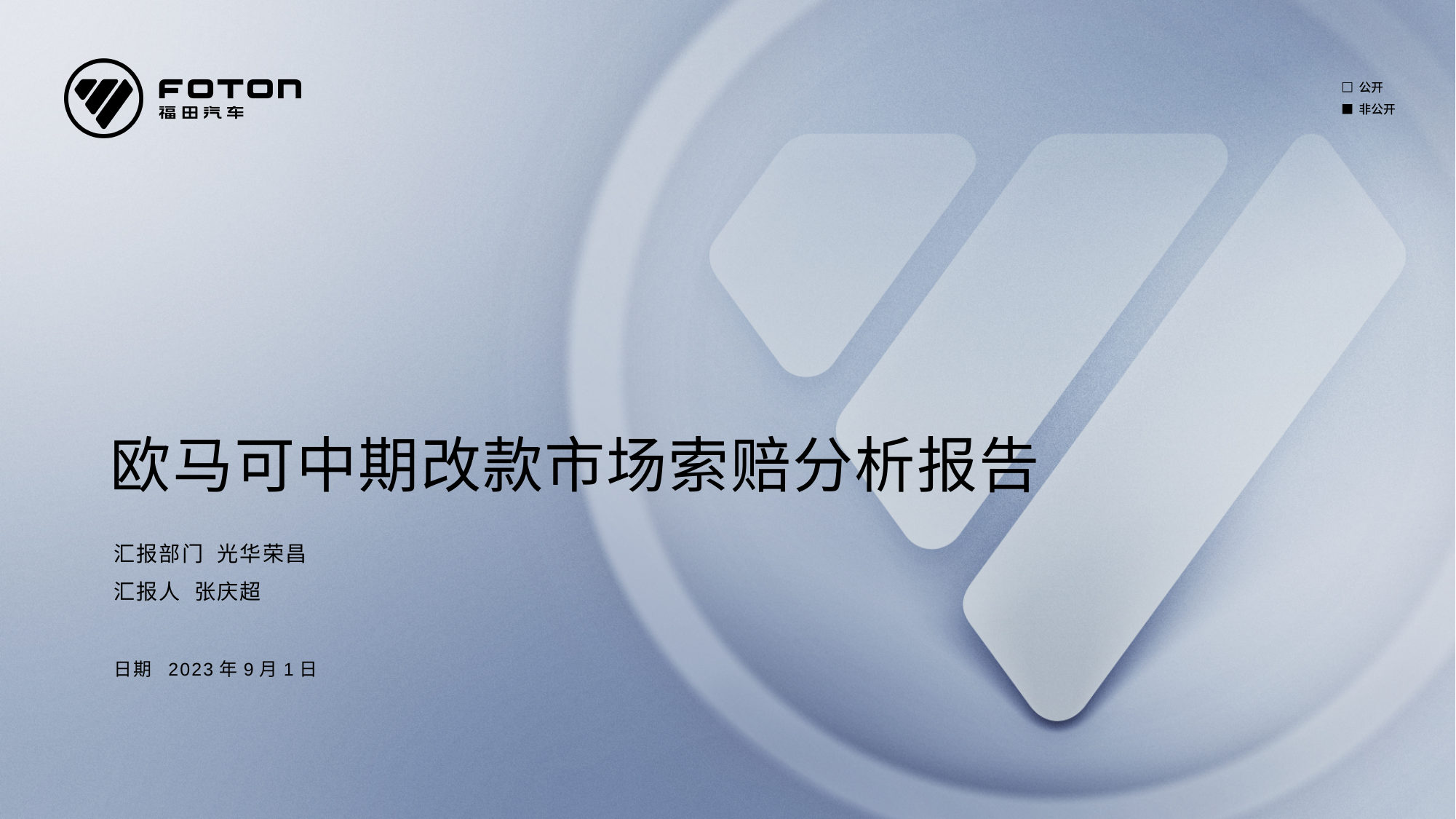

□ 公开
■ 非公开
欧马可中期改款市场索赔分析报告
汇报部门  光华荣昌
汇报人  张庆超
日期  2023年9月1日